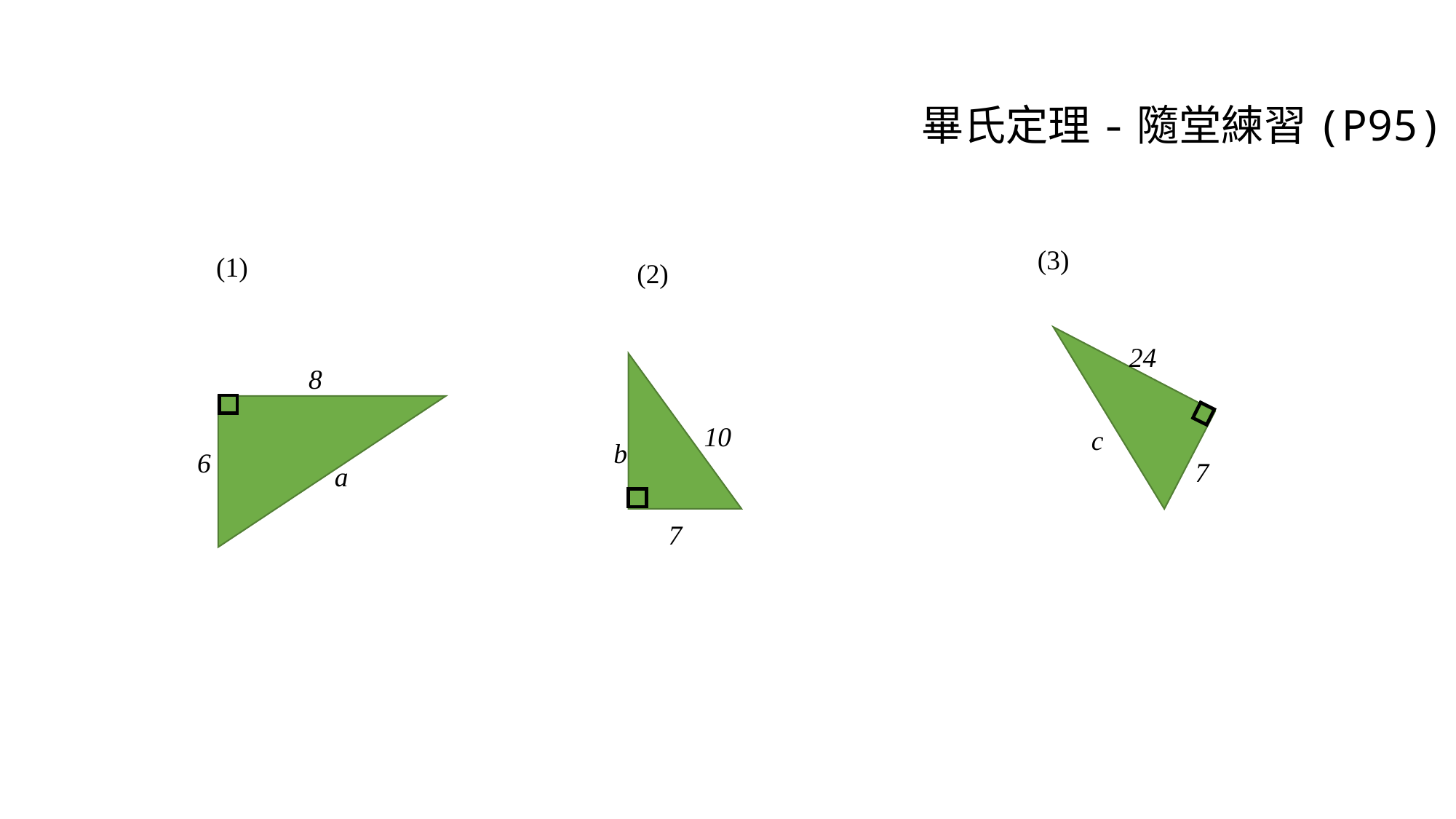

畢氏定理-隨堂練習(P95)
(3)
(1)
(2)
24

8

10
c
b
6
7
a

7